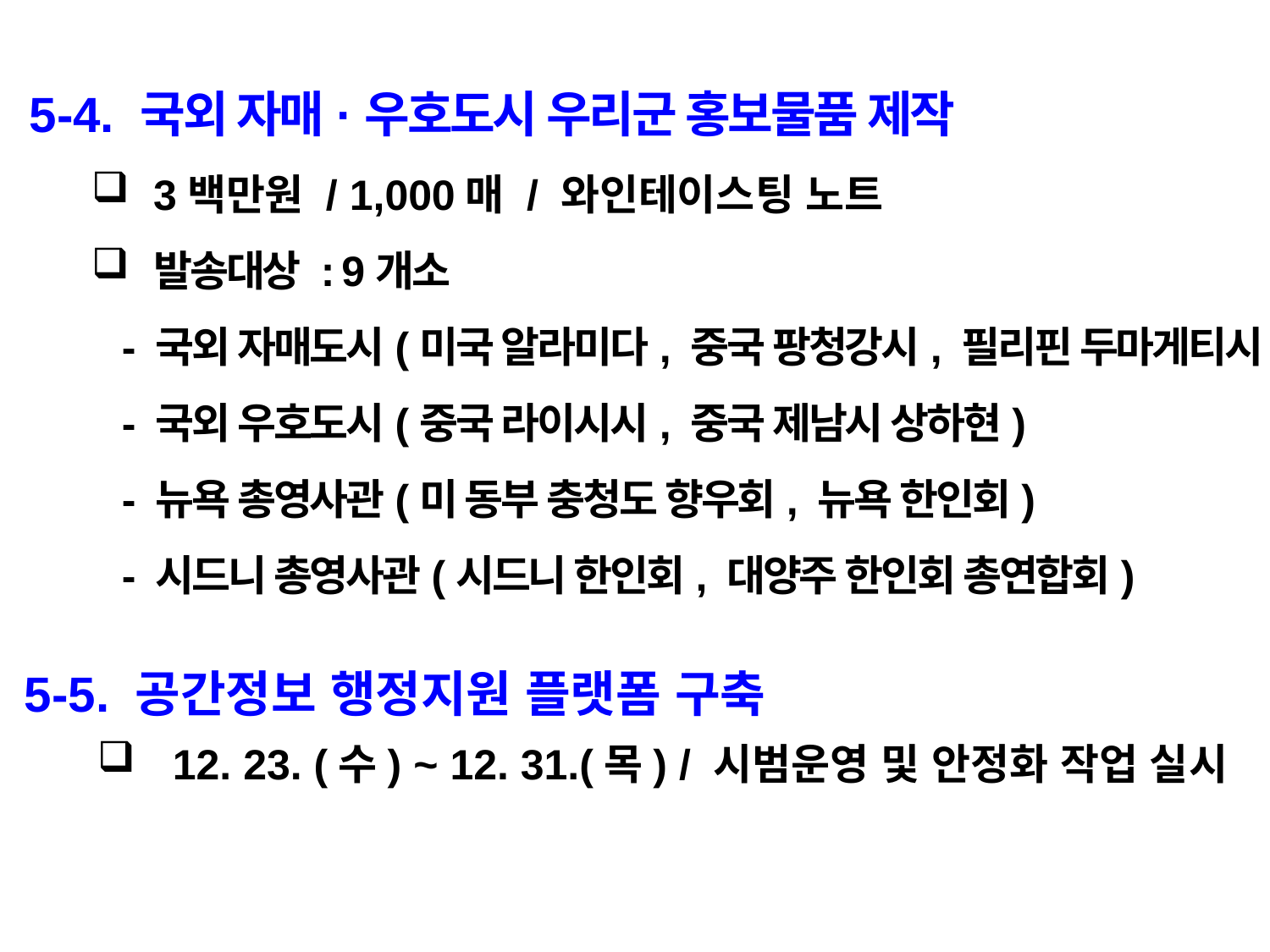

5-4. 국외 자매·우호도시 우리군 홍보물품 제작
3백만원 / 1,000매 / 와인테이스팅 노트
발송대상 : 9개소
   - 국외 자매도시(미국 알라미다, 중국 팡청강시, 필리핀 두마게티시)
   - 국외 우호도시(중국 라이시시, 중국 제남시 상하현)
   - 뉴욕 총영사관(미 동부 충청도 향우회, 뉴욕 한인회)
   - 시드니 총영사관(시드니 한인회, 대양주 한인회 총연합회)
 5-5. 공간정보 행정지원 플랫폼 구축
12. 23. (수) ~ 12. 31.(목) / 시범운영 및 안정화 작업 실시